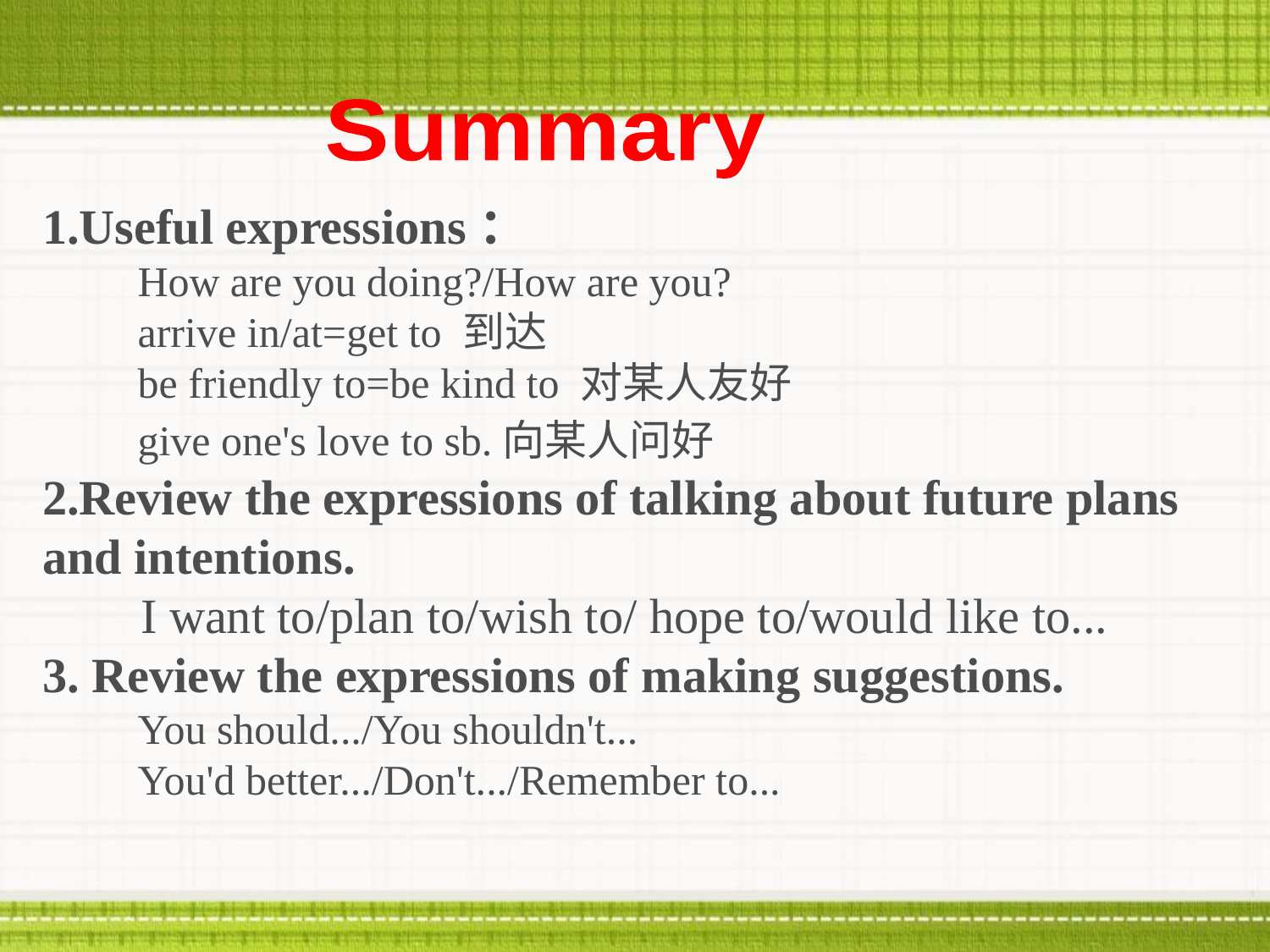

Summary
1.Useful expressions：
         How are you doing?/How are you?
         arrive in/at=get to 到达
         be friendly to=be kind to 对某人友好
         give one's love to sb.向某人问好
2.Review the expressions of talking about future plans and intentions.
        I want to/plan to/wish to/ hope to/would like to...
3. Review the expressions of making suggestions.
         You should.../You shouldn't...
         You'd better.../Don't.../Remember to...